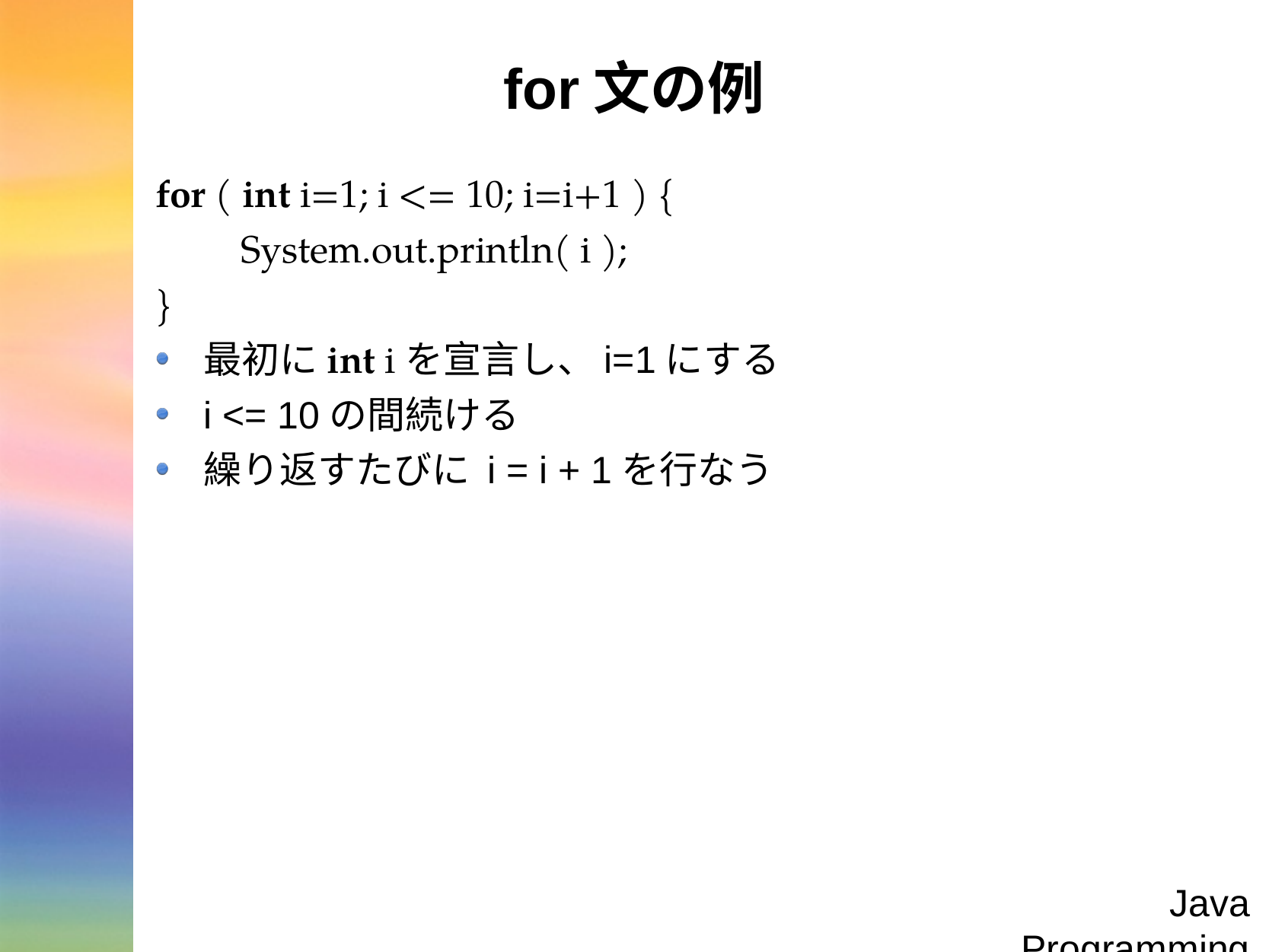

# for文の例
for ( int i=1; i <= 10; i=i+1 ) {
System.out.println( i );
}
最初にint iを宣言し、i=1にする
i <= 10の間続ける
繰り返すたびに i = i + 1を行なう